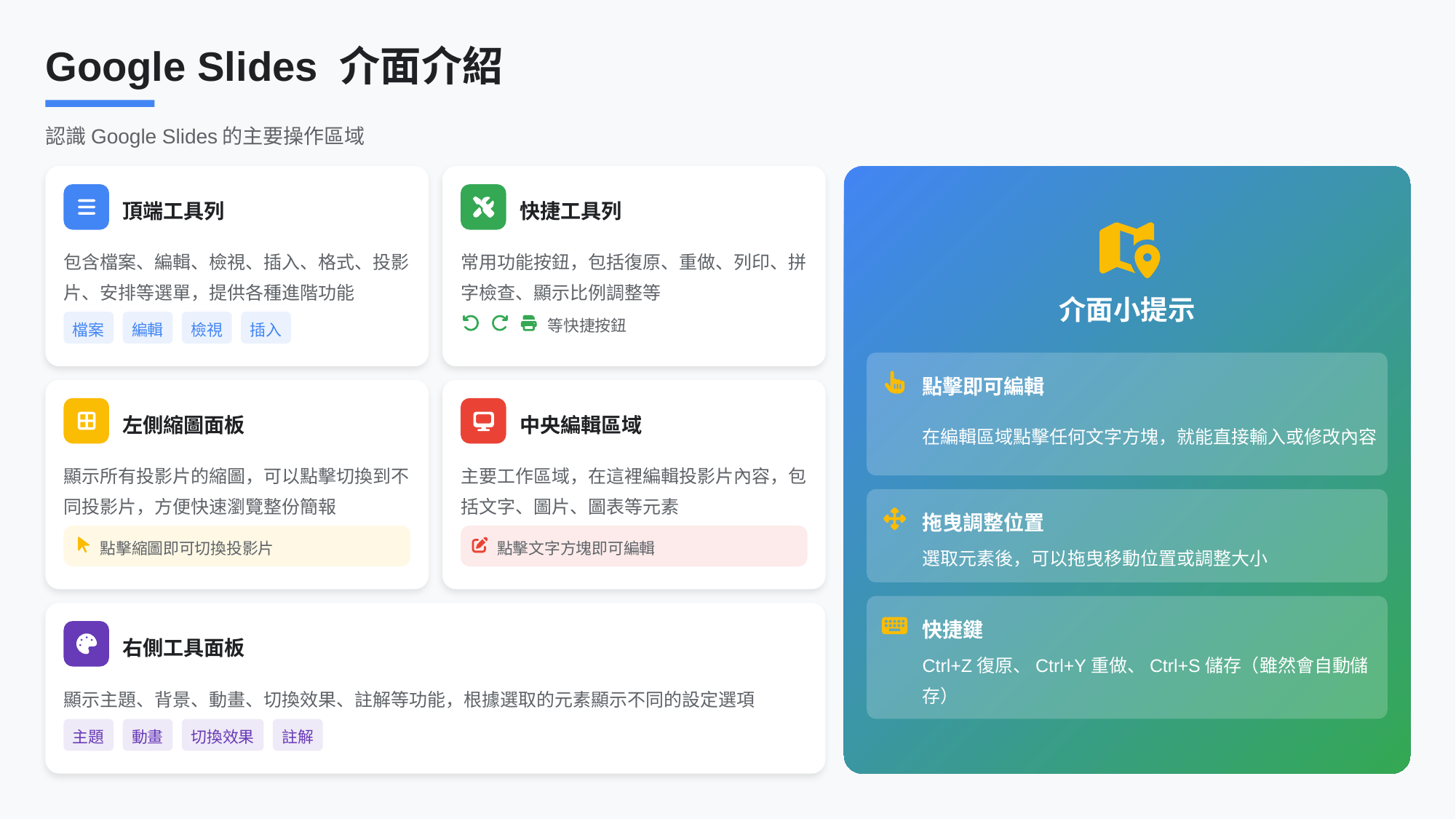

Google Slides 介面介紹

認識Google Slides的主要操作區域

頂端工具列
快捷工具列

包含檔案、編輯、檢視、插入、格式、投影片、安排等選單，提供各種進階功能
常用功能按鈕，包括復原、重做、列印、拼字檢查、顯示比例調整等
介面小提示

檔案

編輯

檢視

插入
等快捷按鈕

點擊即可編輯

在編輯區域點擊任何文字方塊，就能直接輸入或修改內容
左側縮圖面板
中央編輯區域

顯示所有投影片的縮圖，可以點擊切換到不同投影片，方便快速瀏覽整份簡報
主要工作區域，在這裡編輯投影片內容，包括文字、圖片、圖表等元素

拖曳調整位置

點擊縮圖即可切換投影片

點擊文字方塊即可編輯

選取元素後，可以拖曳移動位置或調整大小

快捷鍵

右側工具面板

Ctrl+Z復原、Ctrl+Y重做、Ctrl+S儲存（雖然會自動儲存）
顯示主題、背景、動畫、切換效果、註解等功能，根據選取的元素顯示不同的設定選項

主題

動畫

切換效果

註解